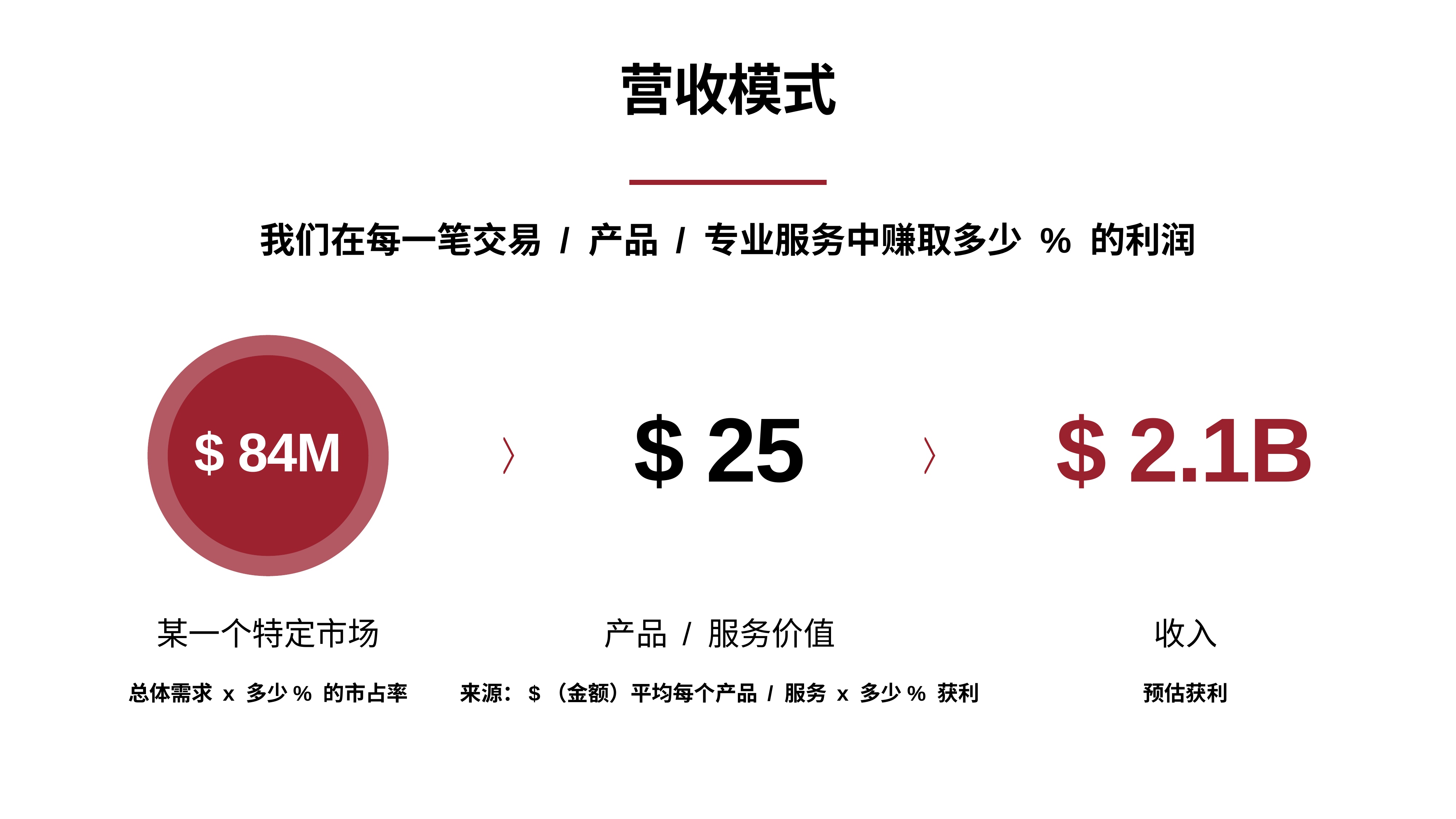

# 营收模式

我们在每一笔交易 / 产品 / 专业服务中赚取多少 % 的利润

$ 25
$ 2.1B
$ 84M

某一个特定市场
产品 / 服务价值
收入
总体需求 x 多少% 的市占率
来源：$（金额）平均每个产品 / 服务 x 多少% 获利
预估获利